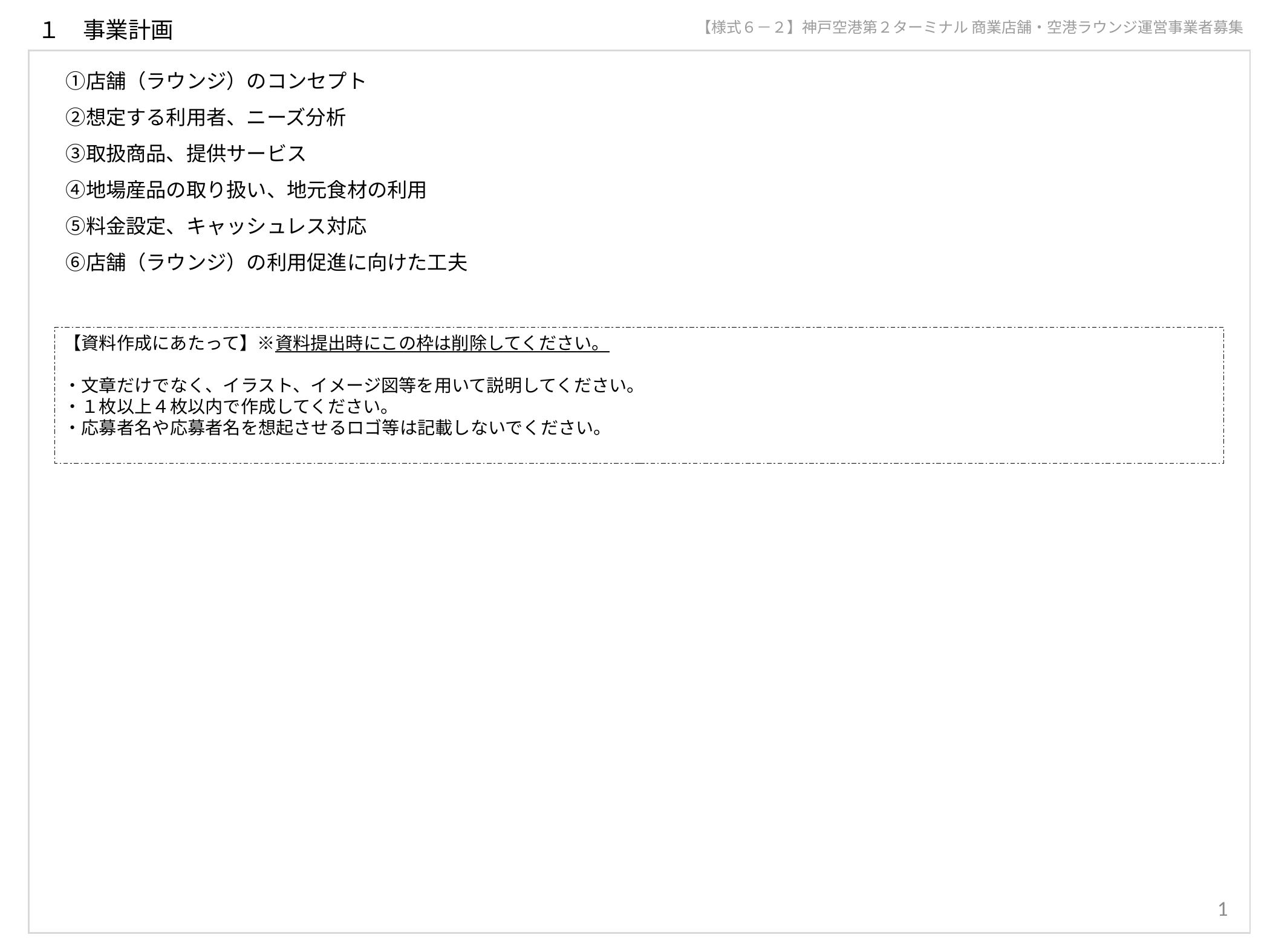

１　事業計画

【様式６－２】神戸空港第２ターミナル 商業店舗・空港ラウンジ運営事業者募集

　①店舗（ラウンジ）のコンセプト
　②想定する利用者、ニーズ分析
　➂取扱商品、提供サービス
　④地場産品の取り扱い、地元食材の利用
　⑤料金設定、キャッシュレス対応
　⑥店舗（ラウンジ）の利用促進に向けた工夫
【資料作成にあたって】※資料提出時にこの枠は削除してください。

・文章だけでなく、イラスト、イメージ図等を用いて説明してください。
・１枚以上４枚以内で作成してください。
・応募者名や応募者名を想起させるロゴ等は記載しないでください。

1